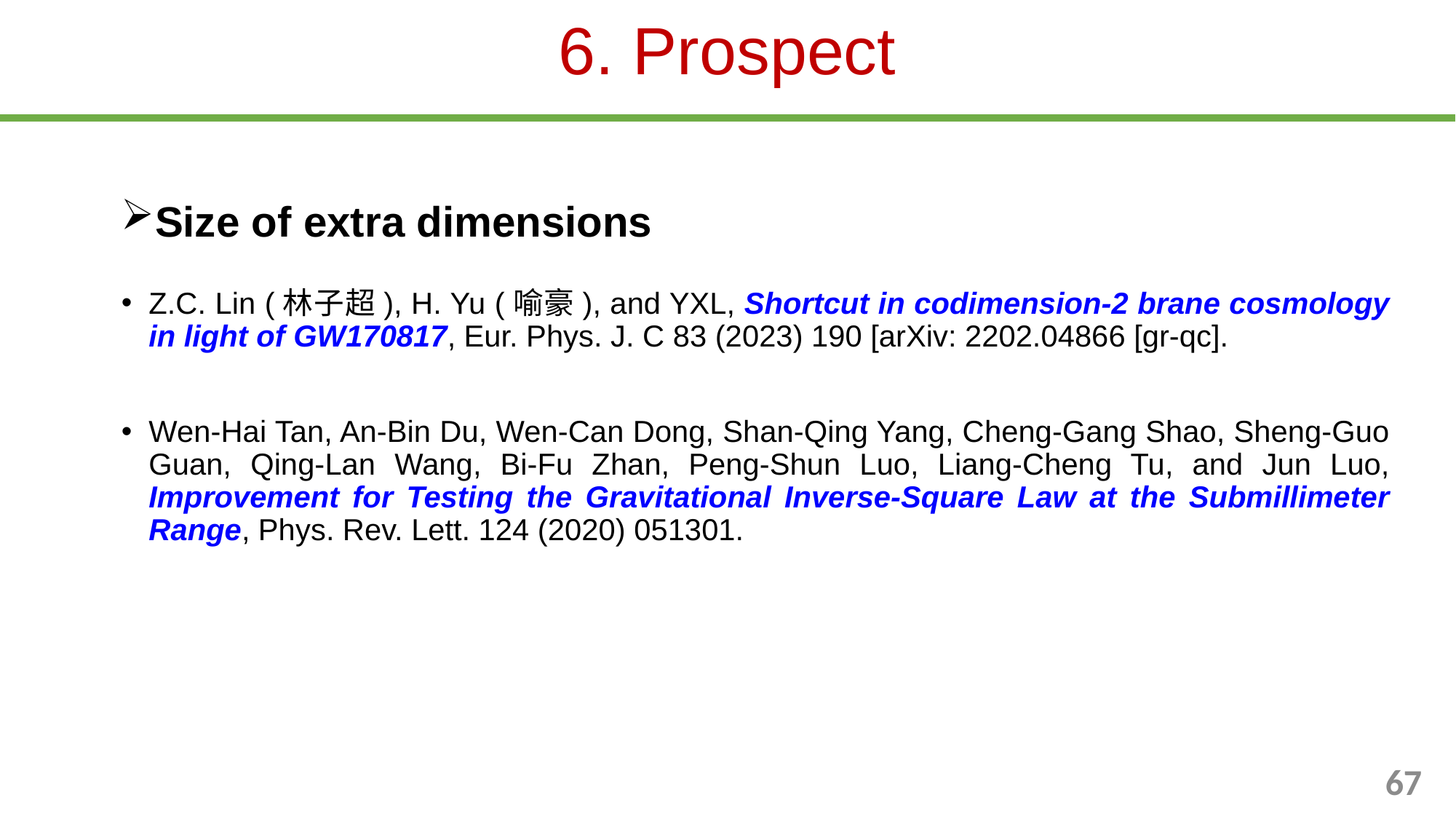

# 6. Prospect
Size of extra dimensions
Z.C. Lin (林子超), H. Yu (喻豪), and YXL, Shortcut in codimension-2 brane cosmology in light of GW170817, Eur. Phys. J. C 83 (2023) 190 [arXiv: 2202.04866 [gr-qc].

Wen-Hai Tan, An-Bin Du, Wen-Can Dong, Shan-Qing Yang, Cheng-Gang Shao, Sheng-Guo Guan, Qing-Lan Wang, Bi-Fu Zhan, Peng-Shun Luo, Liang-Cheng Tu, and Jun Luo, Improvement for Testing the Gravitational Inverse-Square Law at the Submillimeter Range, Phys. Rev. Lett. 124 (2020) 051301.

67